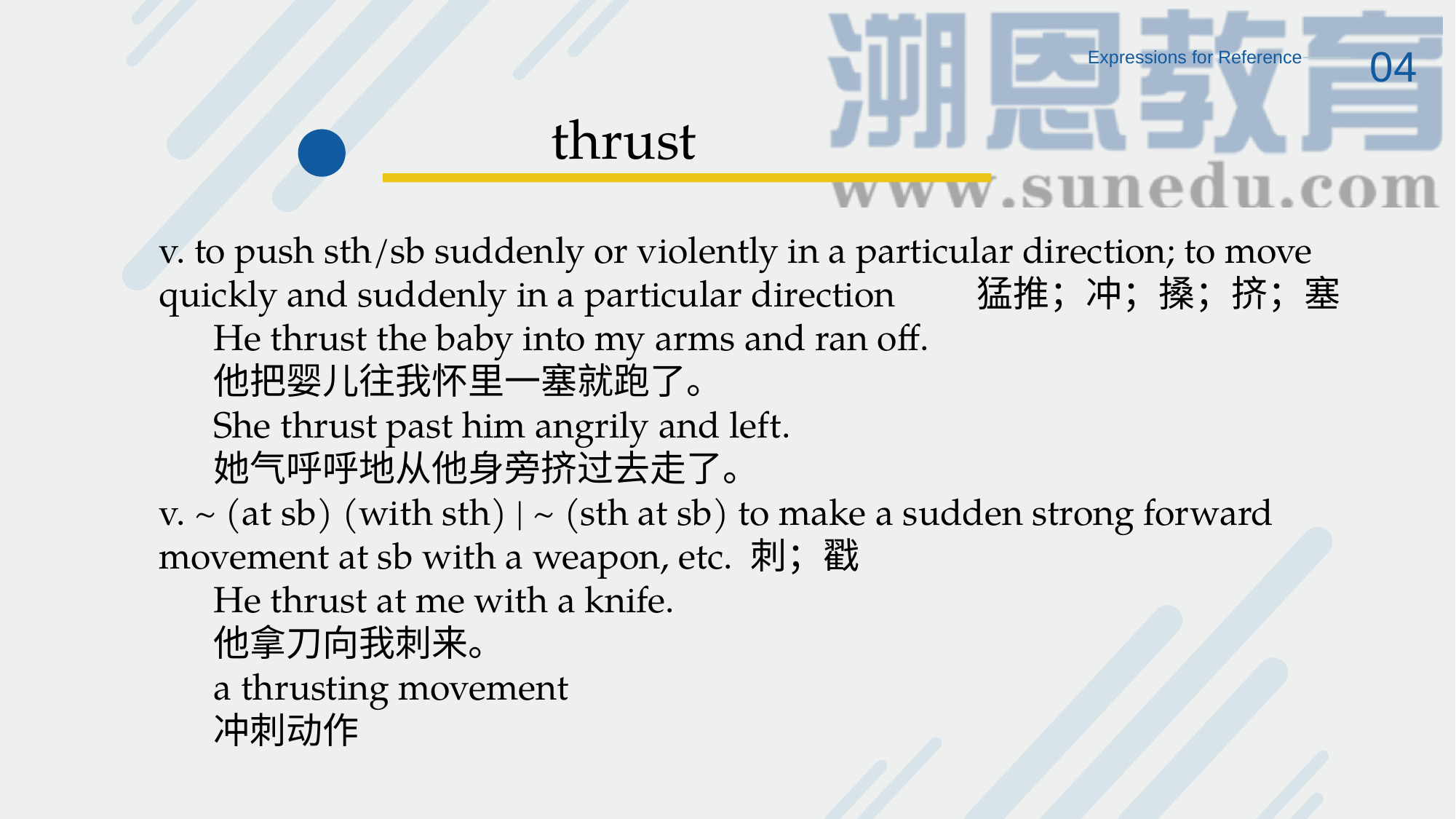

04
Expressions for Reference
thrust

v. to push sth/sb suddenly or violently in a particular direction; to move quickly and suddenly in a particular direction        猛推；冲；搡；挤；塞
He thrust the baby into my arms and ran off.
他把婴儿往我怀里一塞就跑了。
She thrust past him angrily and left.
她气呼呼地从他身旁挤过去走了。
v. ~ (at sb) (with sth) | ~ (sth at sb) to make a sudden strong forward movement at sb with a weapon, etc. 刺；戳
He thrust at me with a knife.
他拿刀向我刺来。
a thrusting movement
冲刺动作